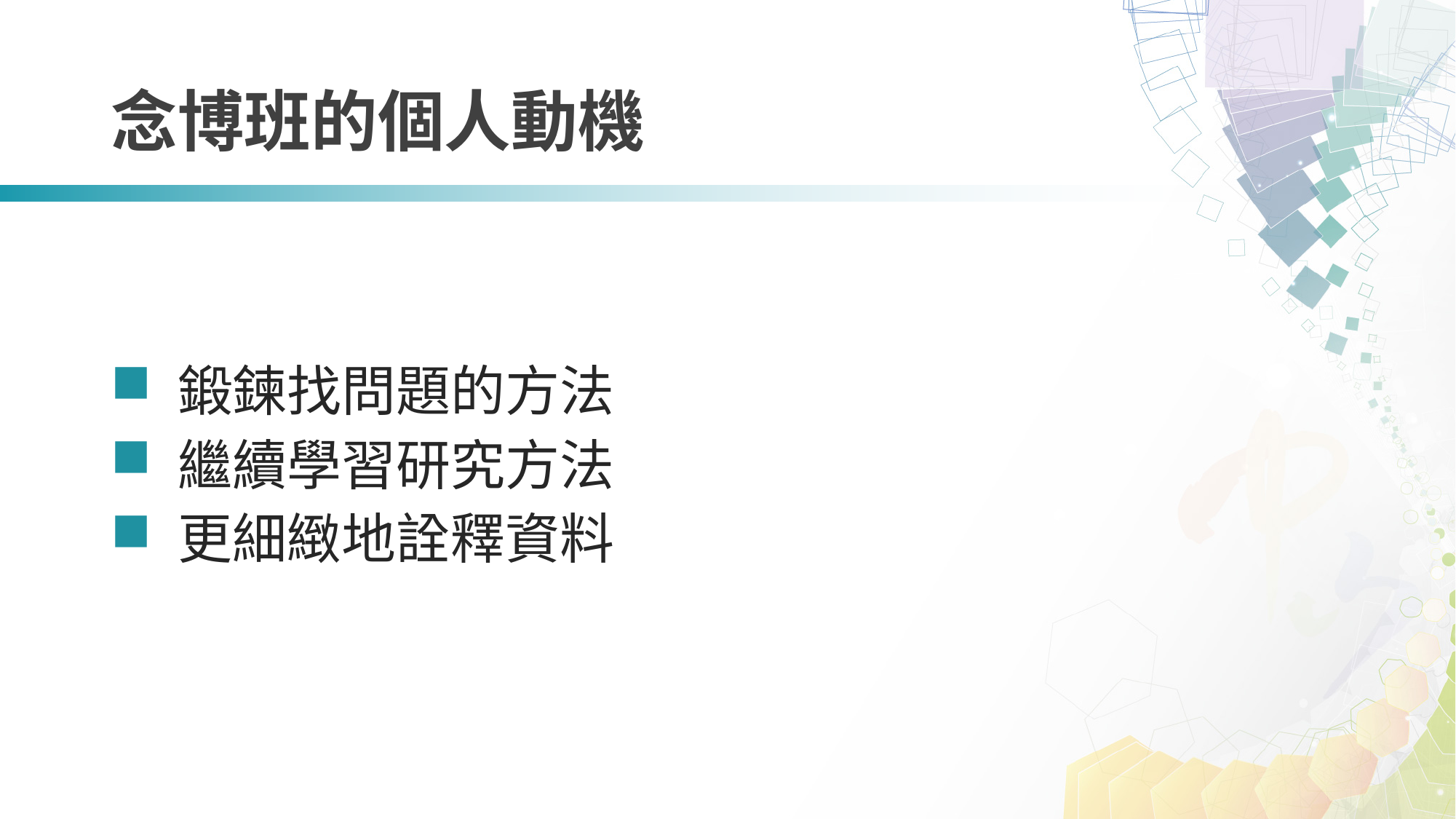

# 念博班的個人動機

 鍛鍊找問題的方法
 繼續學習研究方法
 更細緻地詮釋資料